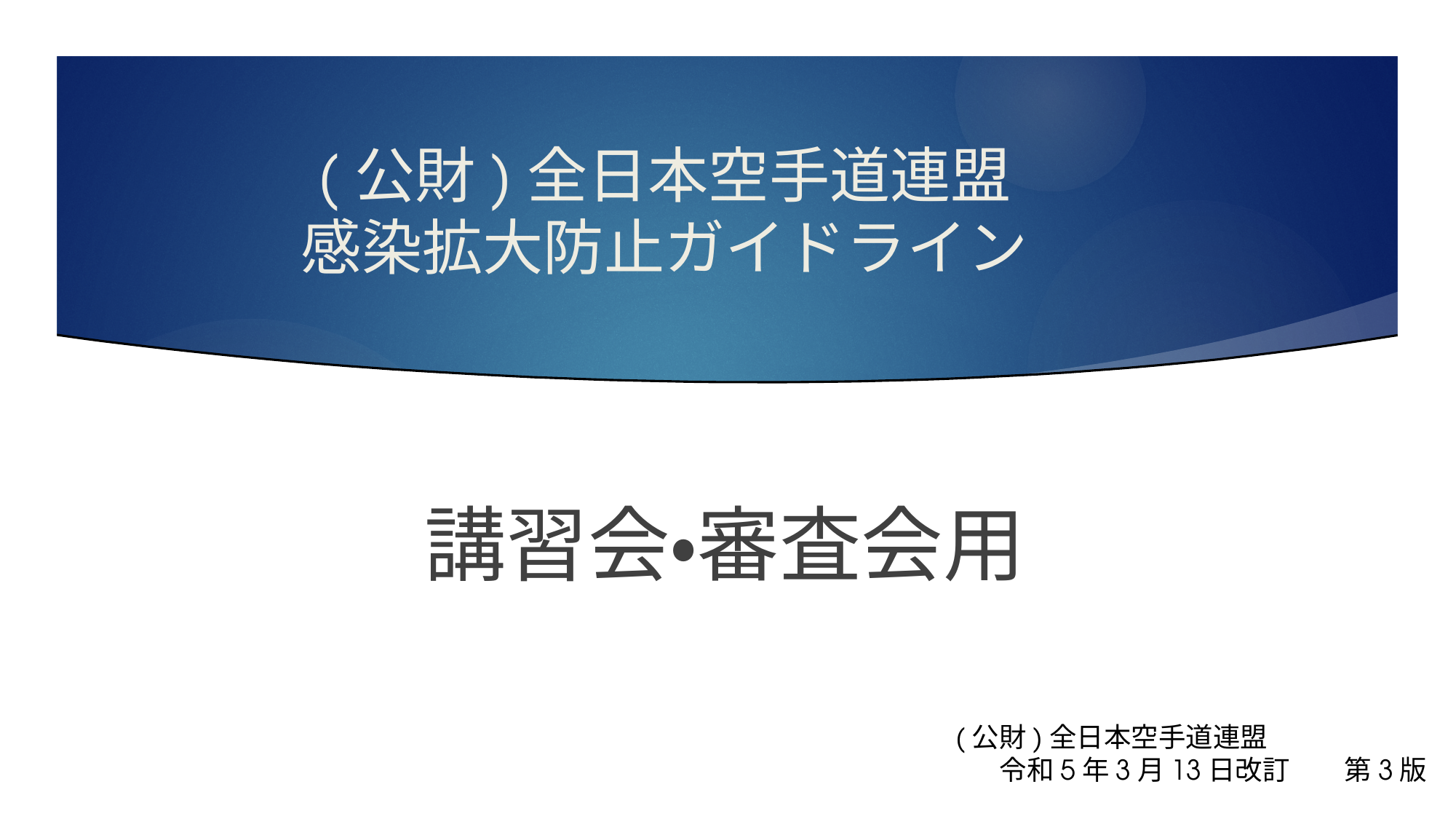

# (公財)全日本空手道連盟 感染拡大防止ガイドライン
講習会・審査会用
(公財)全日本空手道連盟
令和5年3月13日改訂　　第3版